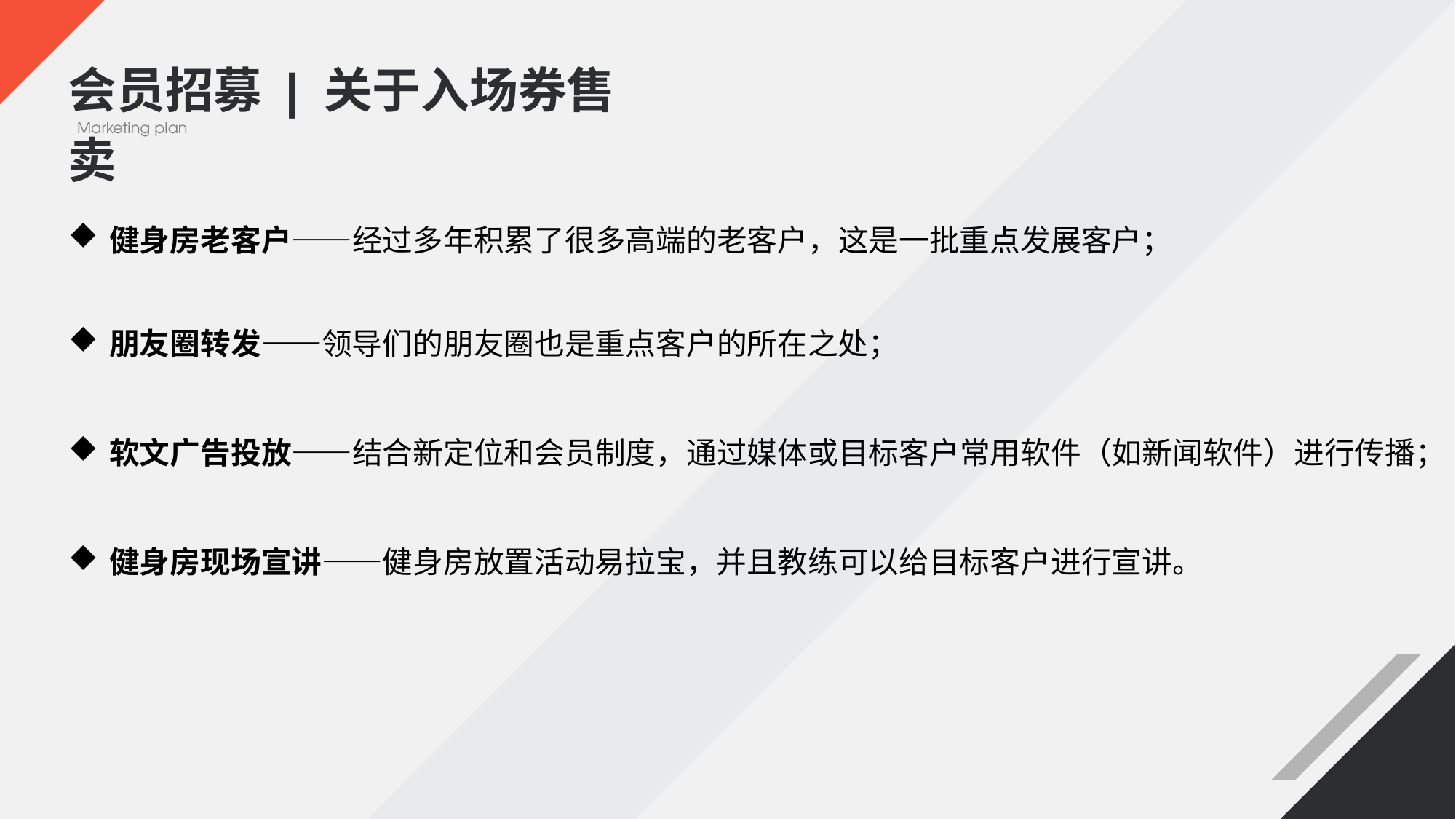

会员招募 | 关于入场券售卖
Marketing plan
健身房老客户——经过多年积累了很多高端的老客户，这是一批重点发展客户；

朋友圈转发——领导们的朋友圈也是重点客户的所在之处；

软文广告投放——结合新定位和会员制度，通过媒体或目标客户常用软件（如新闻软件）进行传播；

健身房现场宣讲——健身房放置活动易拉宝，并且教练可以给目标客户进行宣讲。